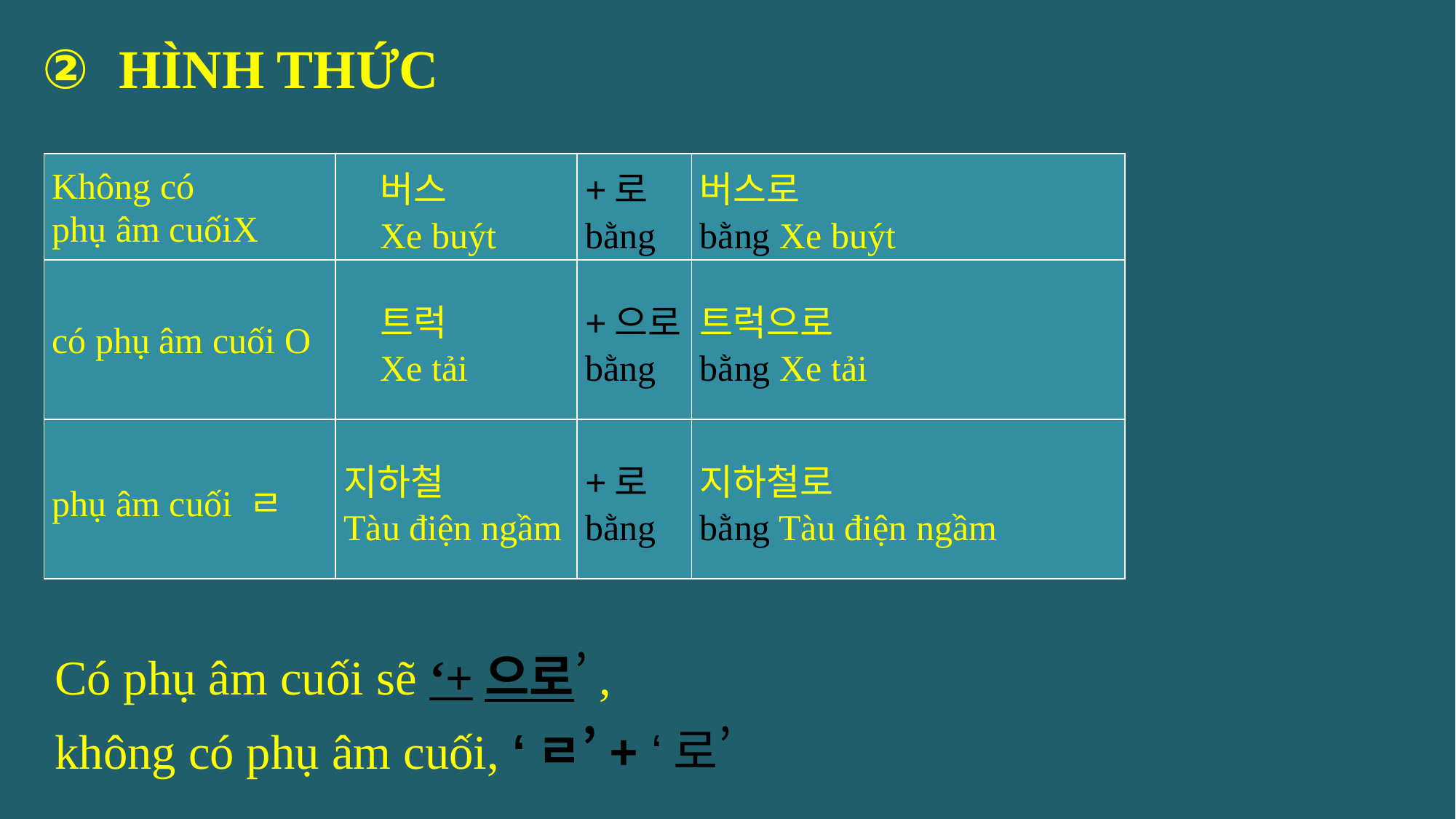

②  HÌNH THỨC

| Không có phụ âm cuốiX | 버스 Xe buýt | +로 bằng | 버스로 bằng Xe buýt |
| --- | --- | --- | --- |
| có phụ âm cuối O | 트럭 Xe tải | +으로 bằng | 트럭으로 bằng Xe tải |
| phụ âm cuối ㄹ | 지하철 Tàu điện ngầm | +로 bằng | 지하철로 bằng Tàu điện ngầm |
Có phụ âm cuối sẽ ‘+으로’,
không có phụ âm cuối, ‘ㄹ’+ ‘로’